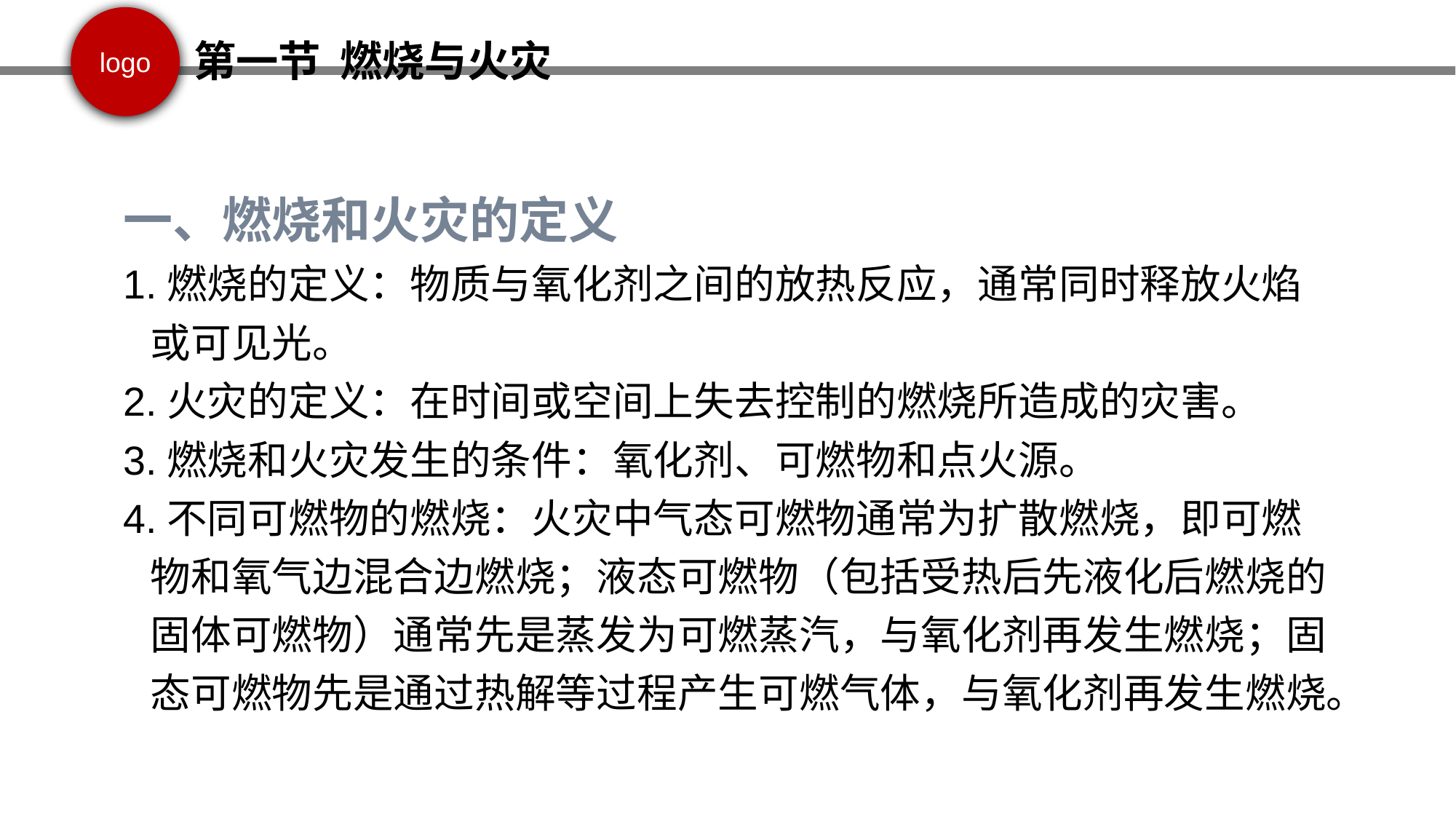

第一节  燃烧与火灾
一、燃烧和火灾的定义
1.燃烧的定义：物质与氧化剂之间的放热反应，通常同时释放火焰或可见光。
2.火灾的定义：在时间或空间上失去控制的燃烧所造成的灾害。
3.燃烧和火灾发生的条件：氧化剂、可燃物和点火源。
4.不同可燃物的燃烧：火灾中气态可燃物通常为扩散燃烧，即可燃物和氧气边混合边燃烧；液态可燃物（包括受热后先液化后燃烧的固体可燃物）通常先是蒸发为可燃蒸汽，与氧化剂再发生燃烧；固态可燃物先是通过热解等过程产生可燃气体，与氧化剂再发生燃烧。